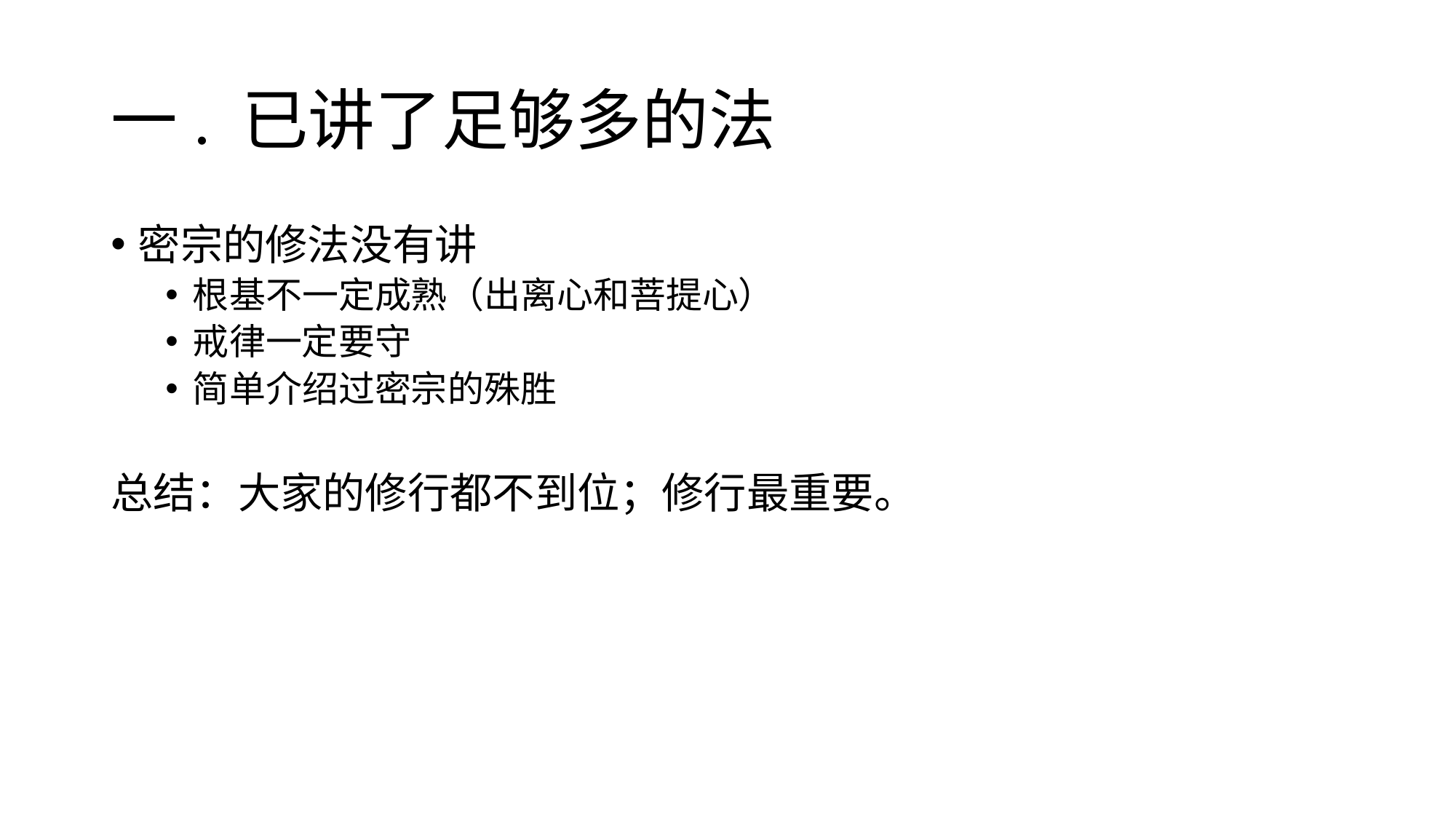

# 一. 已讲了足够多的法
密宗的修法没有讲
根基不一定成熟（出离心和菩提心）
戒律一定要守
简单介绍过密宗的殊胜

总结：大家的修行都不到位；修行最重要。